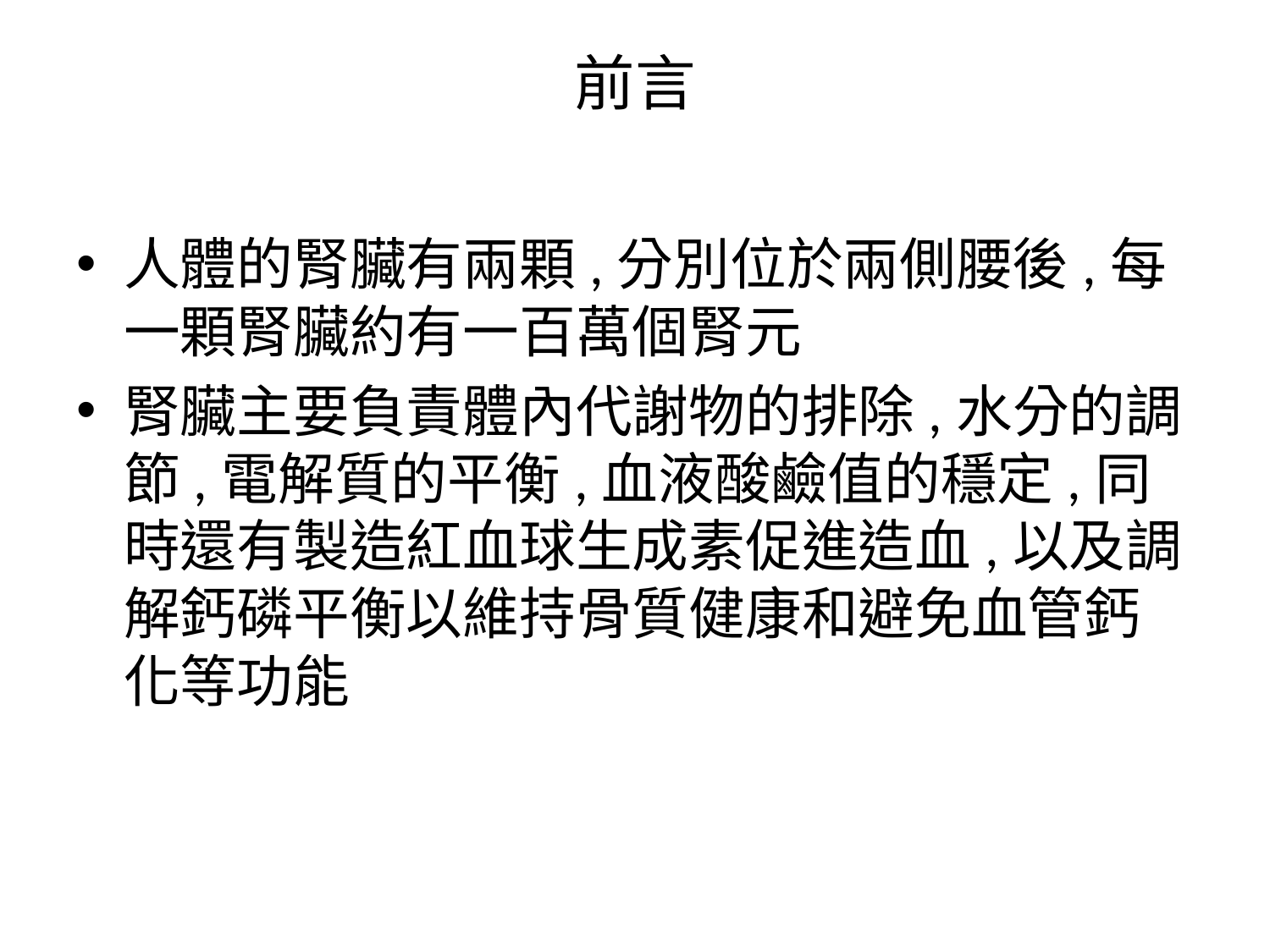

# 前言
人體的腎臟有兩顆,分別位於兩側腰後,每一顆腎臟約有一百萬個腎元
腎臟主要負責體內代謝物的排除,水分的調節,電解質的平衡,血液酸鹼值的穩定,同時還有製造紅血球生成素促進造血,以及調解鈣磷平衡以維持骨質健康和避免血管鈣化等功能